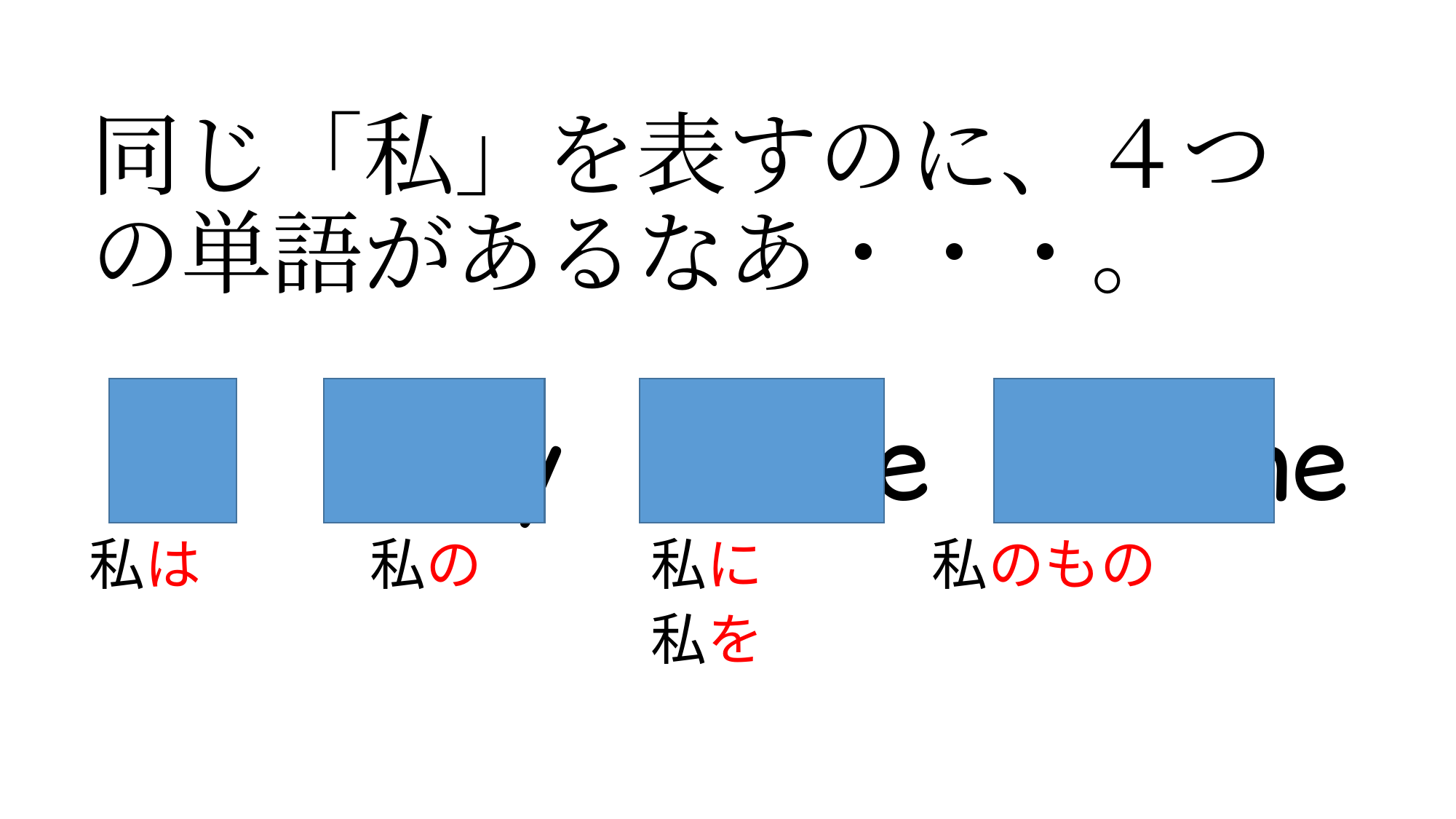

# 同じ「私」を表すのに、４つの単語があるなあ・・・。

　I  　my 　  me　  mine
　私は　　　私の　　　私に　　　私のもの
　　　　　　　　　　　私を